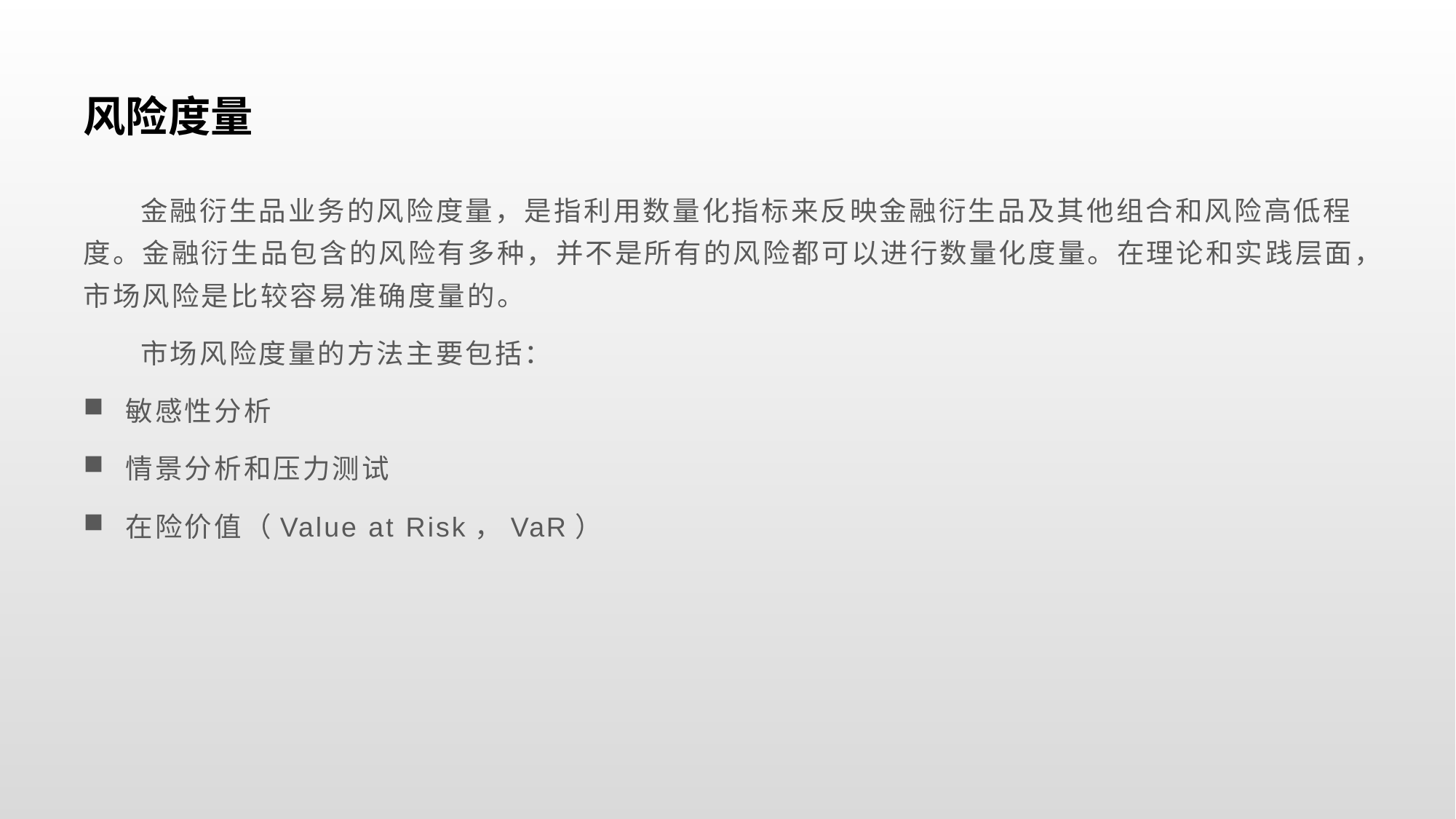

# 风险度量
      金融衍生品业务的风险度量，是指利用数量化指标来反映金融衍生品及其他组合和风险高低程度。金融衍生品包含的风险有多种，并不是所有的风险都可以进行数量化度量。在理论和实践层面，市场风险是比较容易准确度量的。
      市场风险度量的方法主要包括：
 敏感性分析
 情景分析和压力测试
 在险价值（Value at Risk，VaR）